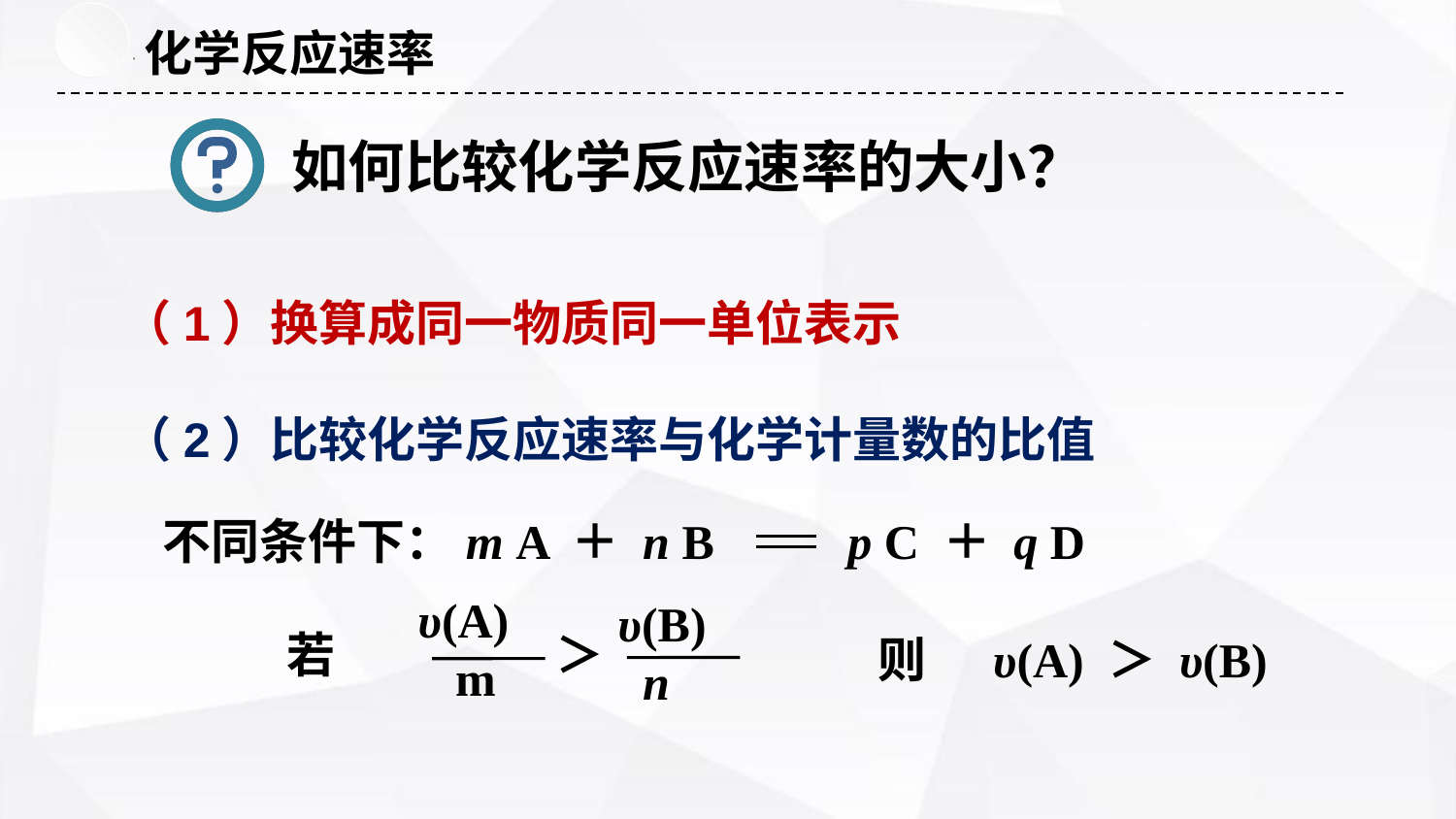

化学反应速率

如何比较化学反应速率的大小？
（1）换算成同一物质同一单位表示
（2）比较化学反应速率与化学计量数的比值
不同条件下：m A ＋ n B           p C ＋ q D
  υ(A)
   m
   υ(B)
  n
 ＞
若
则     υ(A) ＞ υ(B)